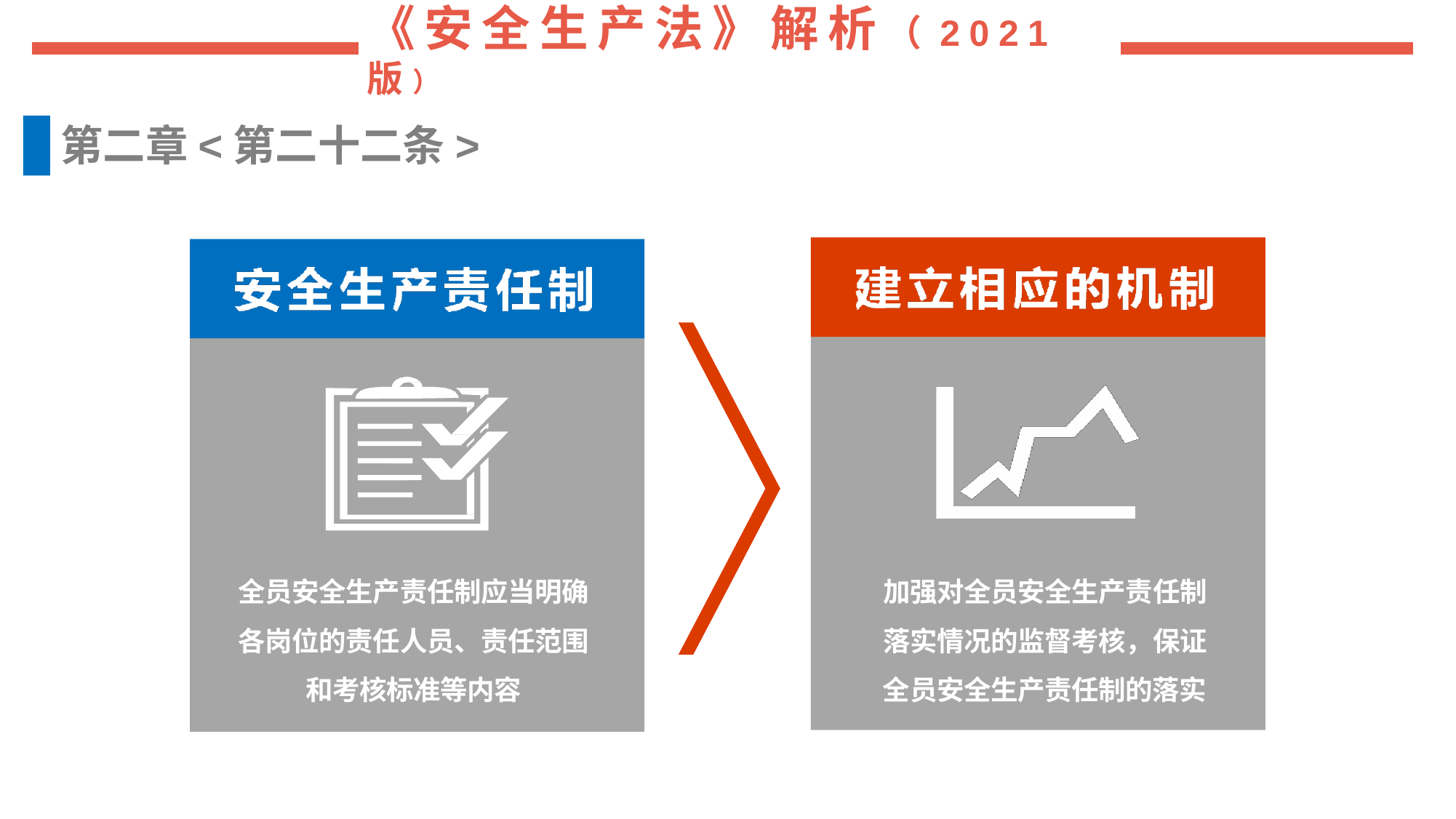

第二章<第二十二条>

全员安全生产责任制应当明确各岗位的责任人员、责任范围和考核标准等内容
加强对全员安全生产责任制落实情况的监督考核，保证全员安全生产责任制的落实